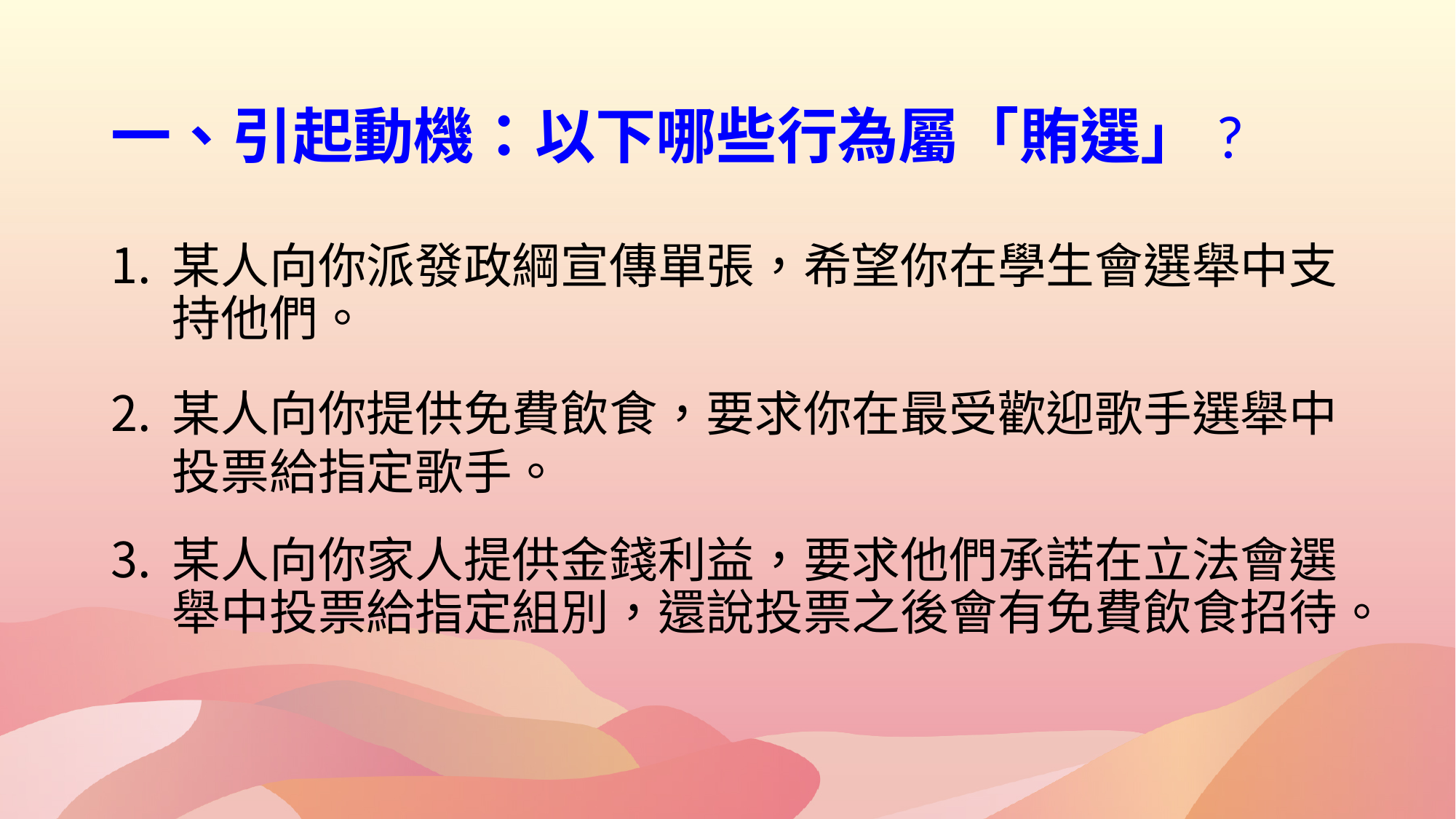

# 一、引起動機：以下哪些行為屬「賄選」?
某人向你派發政綱宣傳單張，希望你在學生會選舉中支持他們。
某人向你提供免費飲食，要求你在最受歡迎歌手選舉中投票給指定歌手。
某人向你家人提供金錢利益，要求他們承諾在立法會選舉中投票給指定組別，還說投票之後會有免費飲食招待。